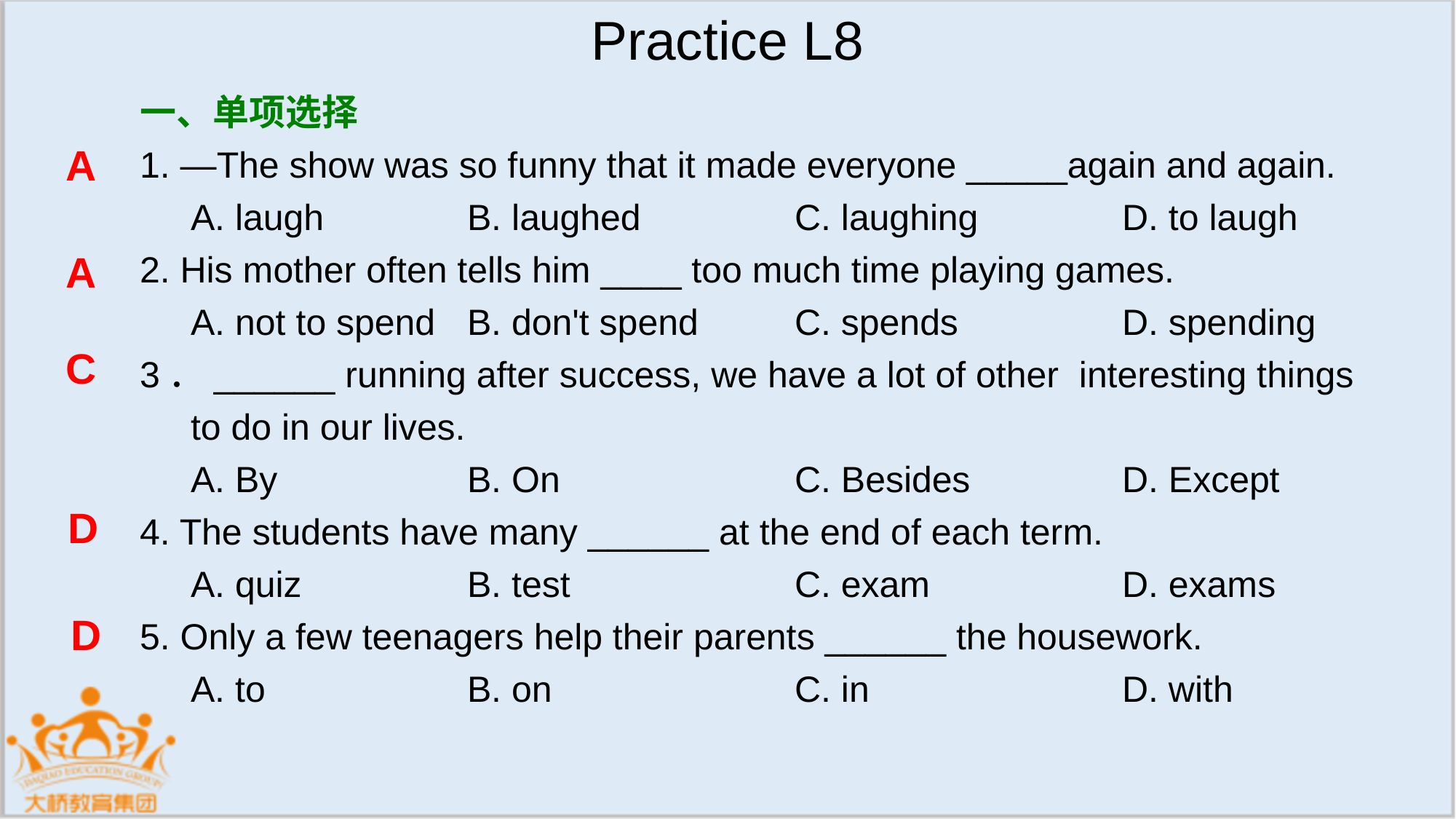

Practice L8
一、单项选择
1. —The show was so funny that it made everyone _____again and again.
     A. laugh		B. laughed		C. laughing		D. to laugh
2. His mother often tells him ____ too much time playing games.
     A. not to spend  	B. don't spend    	C. spends  		D. spending
3．______ running after success, we have a lot of other  interesting things
     to do in our lives.
     A. By    		B. On   		C. Besides   		D. Except
4. The students have many ______ at the end of each term.
     A. quiz  		B. test   		C. exam  		D. exams
5. Only a few teenagers help their parents ______ the housework.
     A. to　　　	B. on　 　		C. in　 　		D. with

A
A
C
D
D